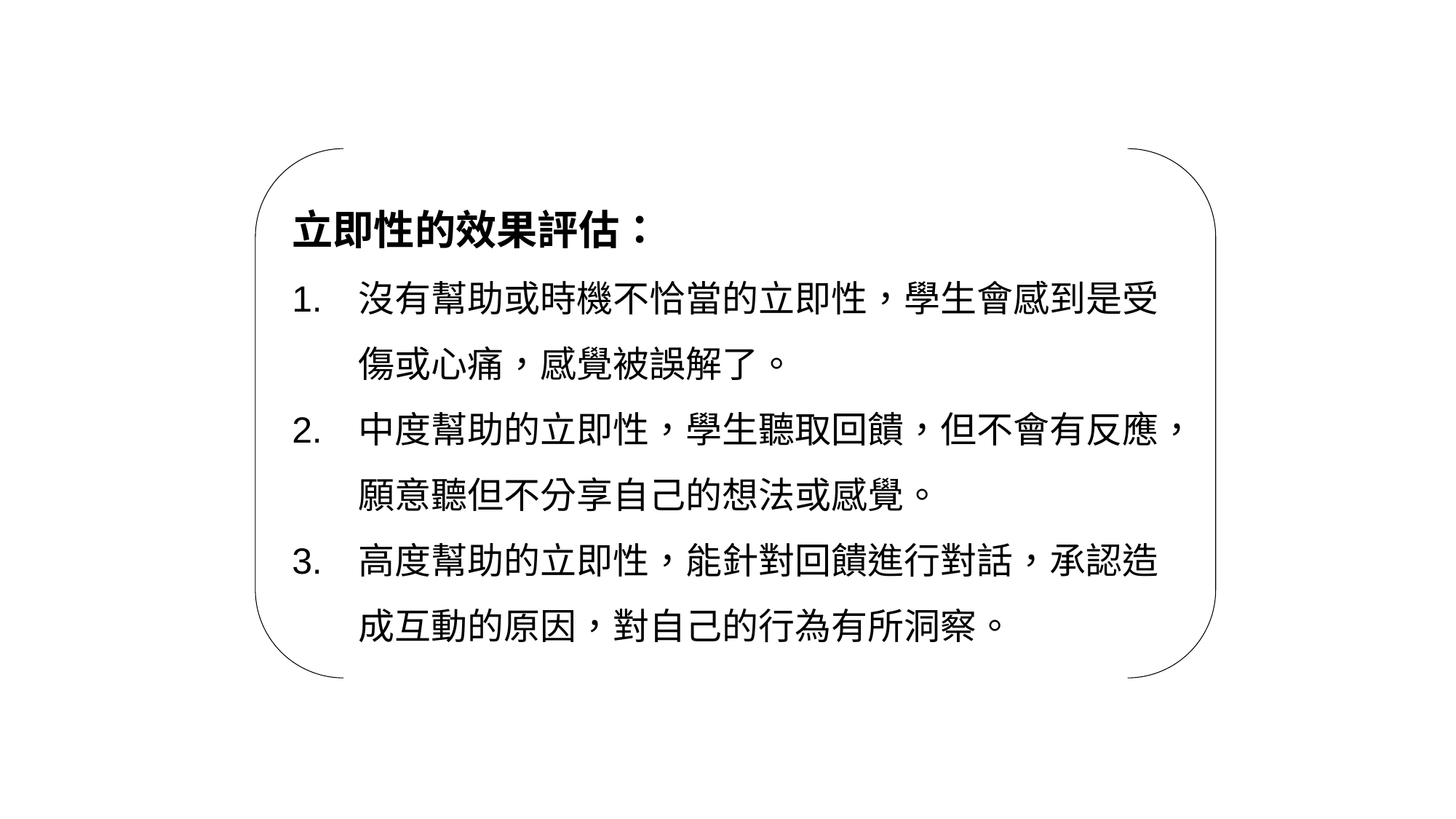

立即性的效果評估：
沒有幫助或時機不恰當的立即性，學生會感到是受傷或心痛，感覺被誤解了。
中度幫助的立即性，學生聽取回饋，但不會有反應，願意聽但不分享自己的想法或感覺。
高度幫助的立即性，能針對回饋進行對話，承認造成互動的原因，對自己的行為有所洞察。